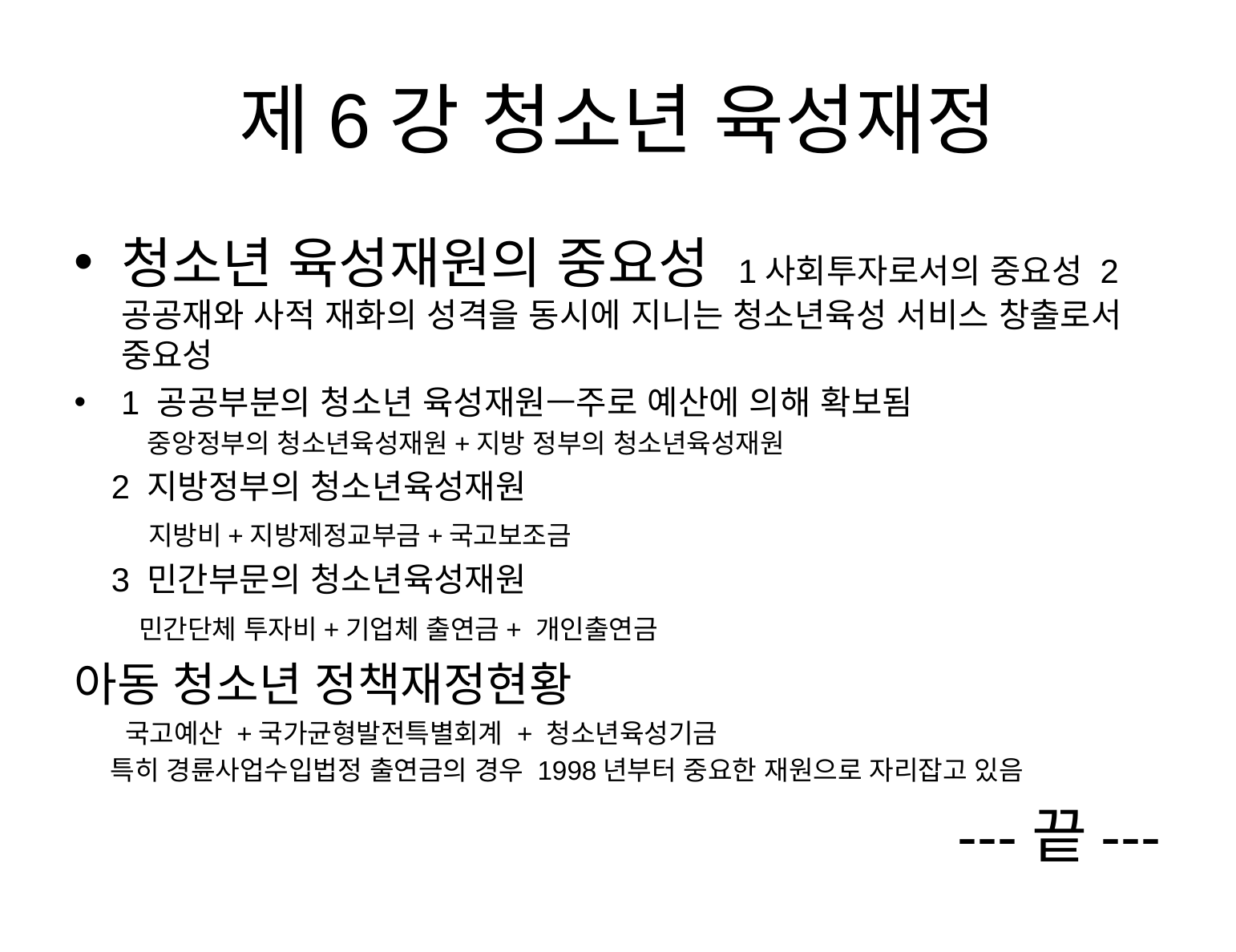

# 제6강 청소년 육성재정
청소년 육성재원의 중요성 1사회투자로서의 중요성 2 공공재와 사적 재화의 성격을 동시에 지니는 청소년육성 서비스 창출로서 중요성
1 공공부분의 청소년 육성재원—주로 예산에 의해 확보됨
         중앙정부의 청소년육성재원+지방 정부의 청소년육성재원
    2 지방정부의 청소년육성재원
       지방비+지방제정교부금+국고보조금
    3 민간부문의 청소년육성재원
      민간단체 투자비+기업체 출연금+ 개인출연금
아동 청소년 정책재정현황
      국고예산 +국가균형발전특별회계 + 청소년육성기금
    특히 경륜사업수입법정 출연금의 경우 1998년부터 중요한 재원으로 자리잡고 있음
---끝---